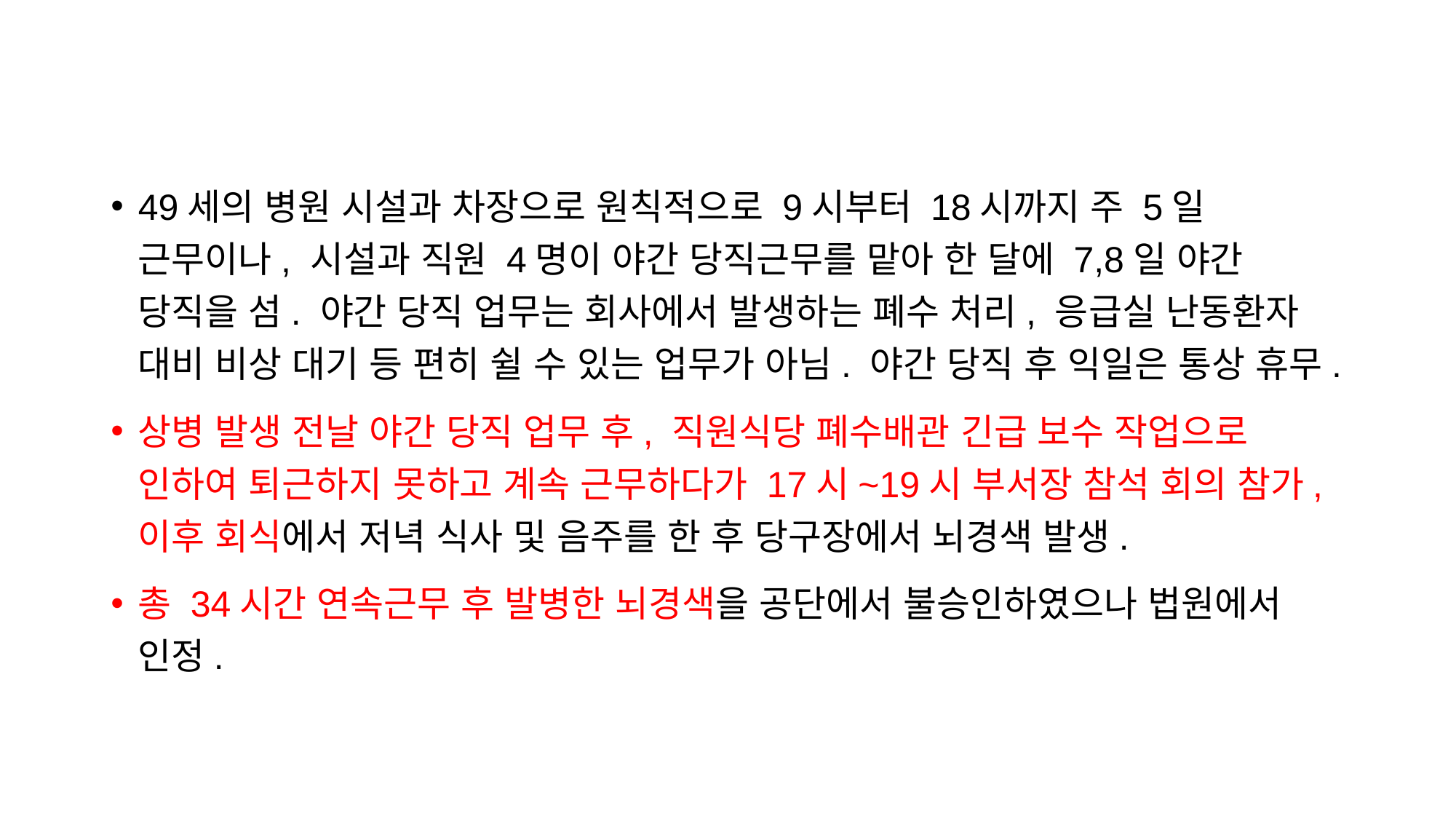

#
49세의 병원 시설과 차장으로 원칙적으로 9시부터 18시까지 주 5일 근무이나, 시설과 직원 4명이 야간 당직근무를 맡아 한 달에 7,8일 야간 당직을 섬. 야간 당직 업무는 회사에서 발생하는 폐수 처리, 응급실 난동환자 대비 비상 대기 등 편히 쉴 수 있는 업무가 아님. 야간 당직 후 익일은 통상 휴무.
상병 발생 전날 야간 당직 업무 후, 직원식당 폐수배관 긴급 보수 작업으로 인하여 퇴근하지 못하고 계속 근무하다가 17시~19시 부서장 참석 회의 참가, 이후 회식에서 저녁 식사 및 음주를 한 후 당구장에서 뇌경색 발생.
총 34시간 연속근무 후 발병한 뇌경색을 공단에서 불승인하였으나 법원에서 인정.